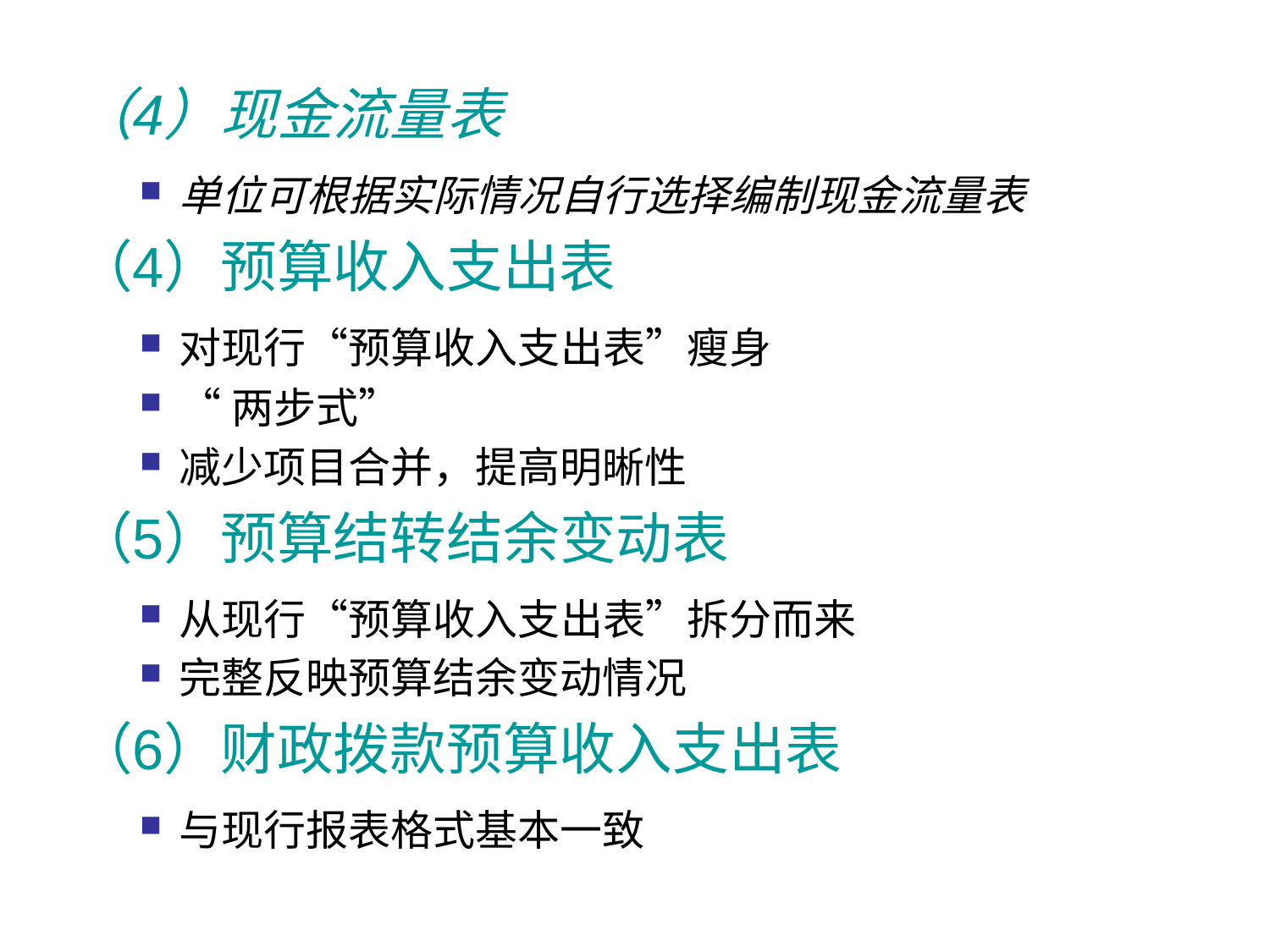

（4）现金流量表
单位可根据实际情况自行选择编制现金流量表
（4）预算收入支出表
对现行“预算收入支出表”瘦身
“两步式”
减少项目合并，提高明晰性
（5）预算结转结余变动表
从现行“预算收入支出表”拆分而来
完整反映预算结余变动情况
（6）财政拨款预算收入支出表
与现行报表格式基本一致

200